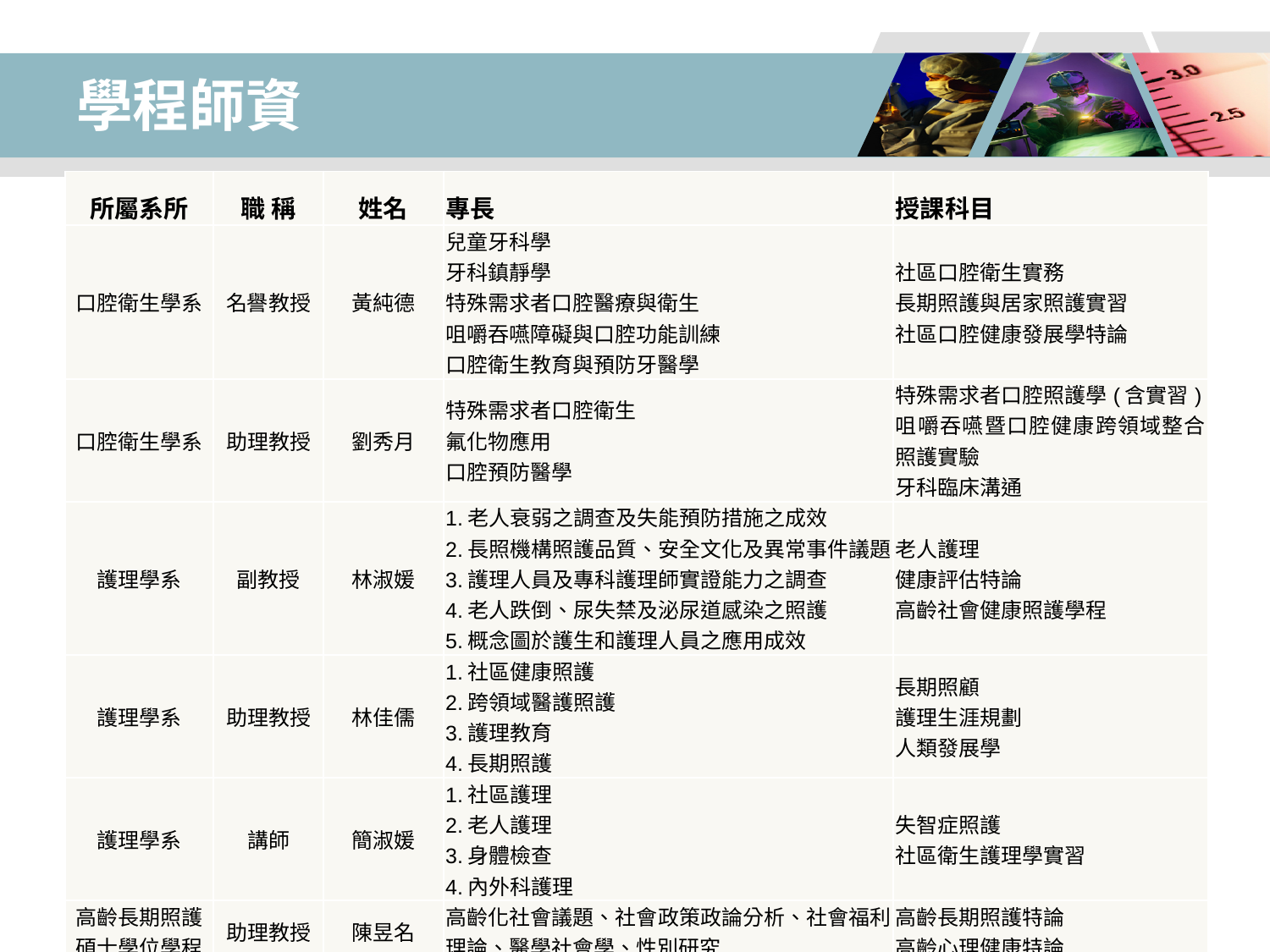

# 學程師資
| 所屬系所 | 職 稱 | 姓名 | 專長 | 授課科目 |
| --- | --- | --- | --- | --- |
| 口腔衛生學系 | 名譽教授 | 黃純德 | 兒童牙科學 牙科鎮靜學 特殊需求者口腔醫療與衛生 咀嚼吞嚥障礙與口腔功能訓練 口腔衛生教育與預防牙醫學 | 社區口腔衛生實務 長期照護與居家照護實習 社區口腔健康發展學特論 |
| 口腔衛生學系 | 助理教授 | 劉秀月 | 特殊需求者口腔衛生 氟化物應用 口腔預防醫學 | 特殊需求者口腔照護學(含實習) 咀嚼吞嚥暨口腔健康跨領域整合照護實驗 牙科臨床溝通 |
| 護理學系 | 副教授 | 林淑媛 | 1.老人衰弱之調查及失能預防措施之成效 2.長照機構照護品質、安全文化及異常事件議題 3.護理人員及專科護理師實證能力之調查 4.老人跌倒、尿失禁及泌尿道感染之照護 5.概念圖於護生和護理人員之應用成效 | 老人護理 健康評估特論 高齡社會健康照護學程 |
| 護理學系 | 助理教授 | 林佳儒 | 1.社區健康照護 2.跨領域醫護照護 3.護理教育 4.長期照護 | 長期照顧 護理生涯規劃 人類發展學 |
| 護理學系 | 講師 | 簡淑媛 | 1.社區護理 2.老人護理 3.身體檢查 4.內外科護理 | 失智症照護 社區衛生護理學實習 |
| 高齡長期照護碩士學位學程 | 助理教授 | 陳昱名 | 高齡化社會議題、社會政策政論分析、社會福利理論、醫學社會學、性別研究 | 高齡長期照護特論 高齡心理健康特論 |
| 高齡長期照護碩士學位學程 | 助理教授 | 姚卿騰 | 社區式長期照護、老人社會工作、老人心理衛生、老人終身教育 | 長期照護產業創新 高齡健康行為與教育 長期照護機構經營管理特論 |